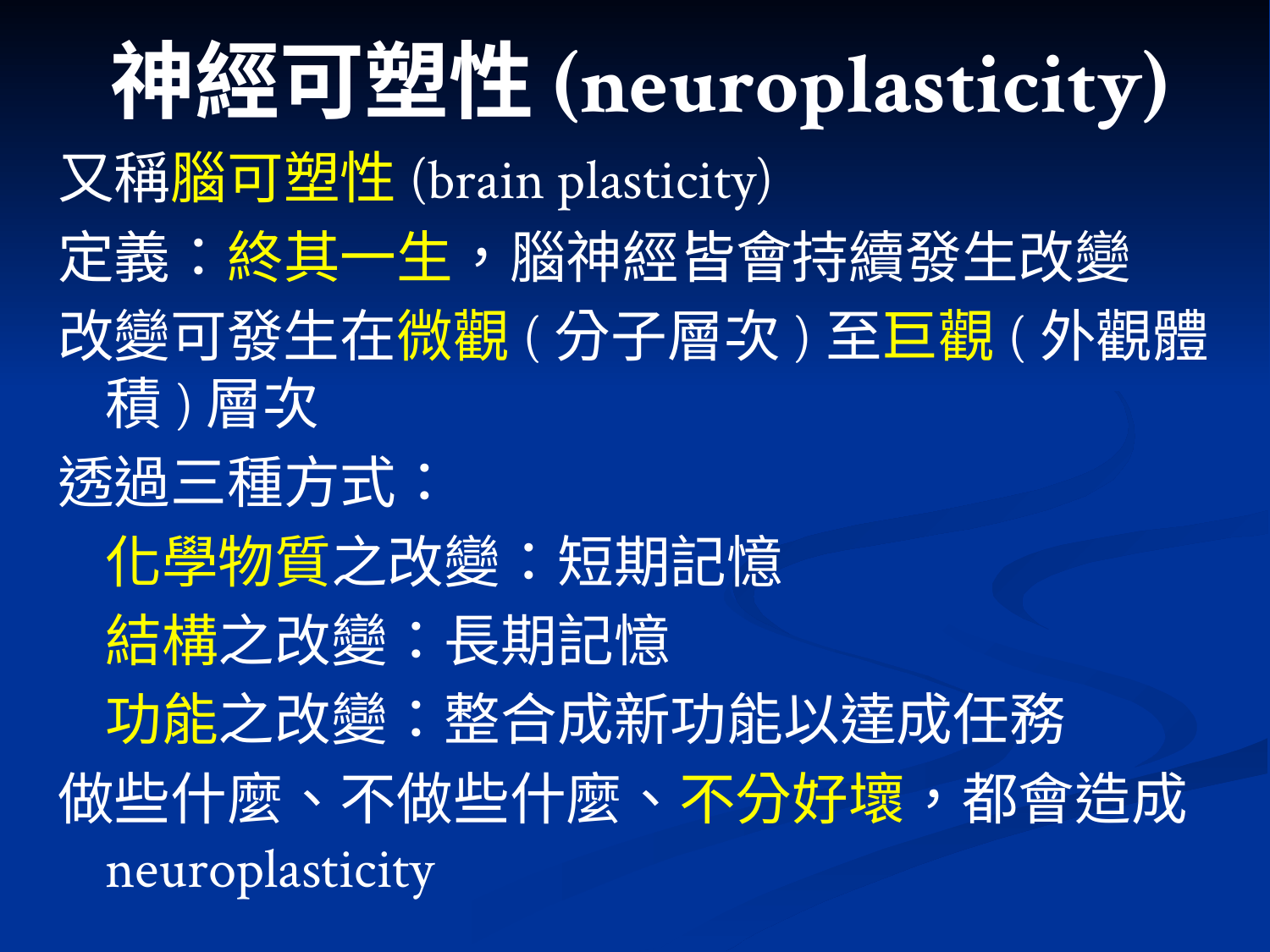

神經可塑性(neuroplasticity)
又稱腦可塑性(brain plasticity)
定義：終其一生，腦神經皆會持續發生改變
改變可發生在微觀(分子層次)至巨觀(外觀體積)層次
透過三種方式：
	化學物質之改變：短期記憶
	結構之改變：長期記憶
	功能之改變：整合成新功能以達成任務
做些什麼、不做些什麼、不分好壞，都會造成neuroplasticity